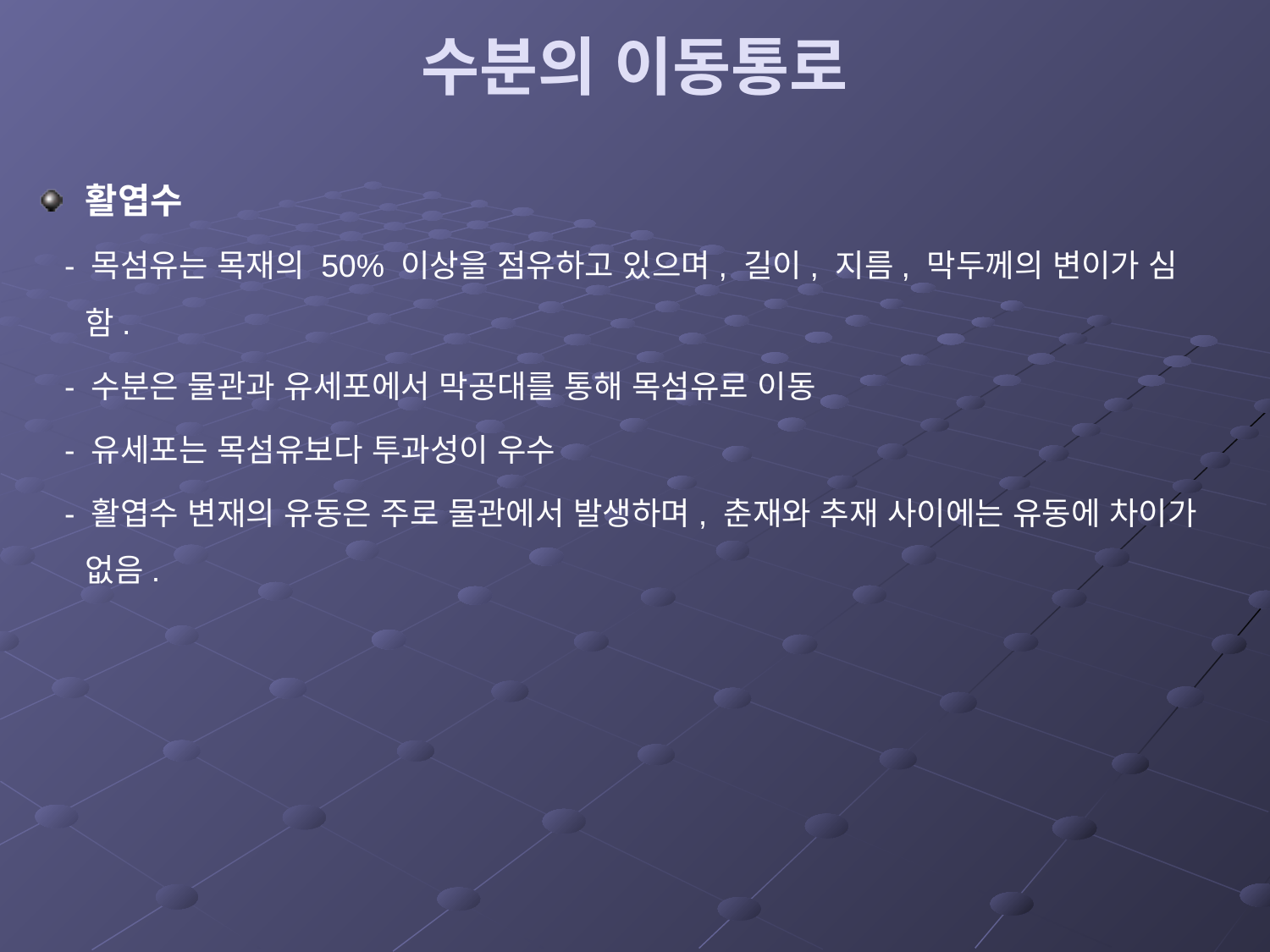

# 수분의 이동통로
활엽수
   - 목섬유는 목재의 50% 이상을 점유하고 있으며, 길이, 지름, 막두께의 변이가 심함.
   - 수분은 물관과 유세포에서 막공대를 통해 목섬유로 이동
   - 유세포는 목섬유보다 투과성이 우수
   - 활엽수 변재의 유동은 주로 물관에서 발생하며, 춘재와 추재 사이에는 유동에 차이가 없음.